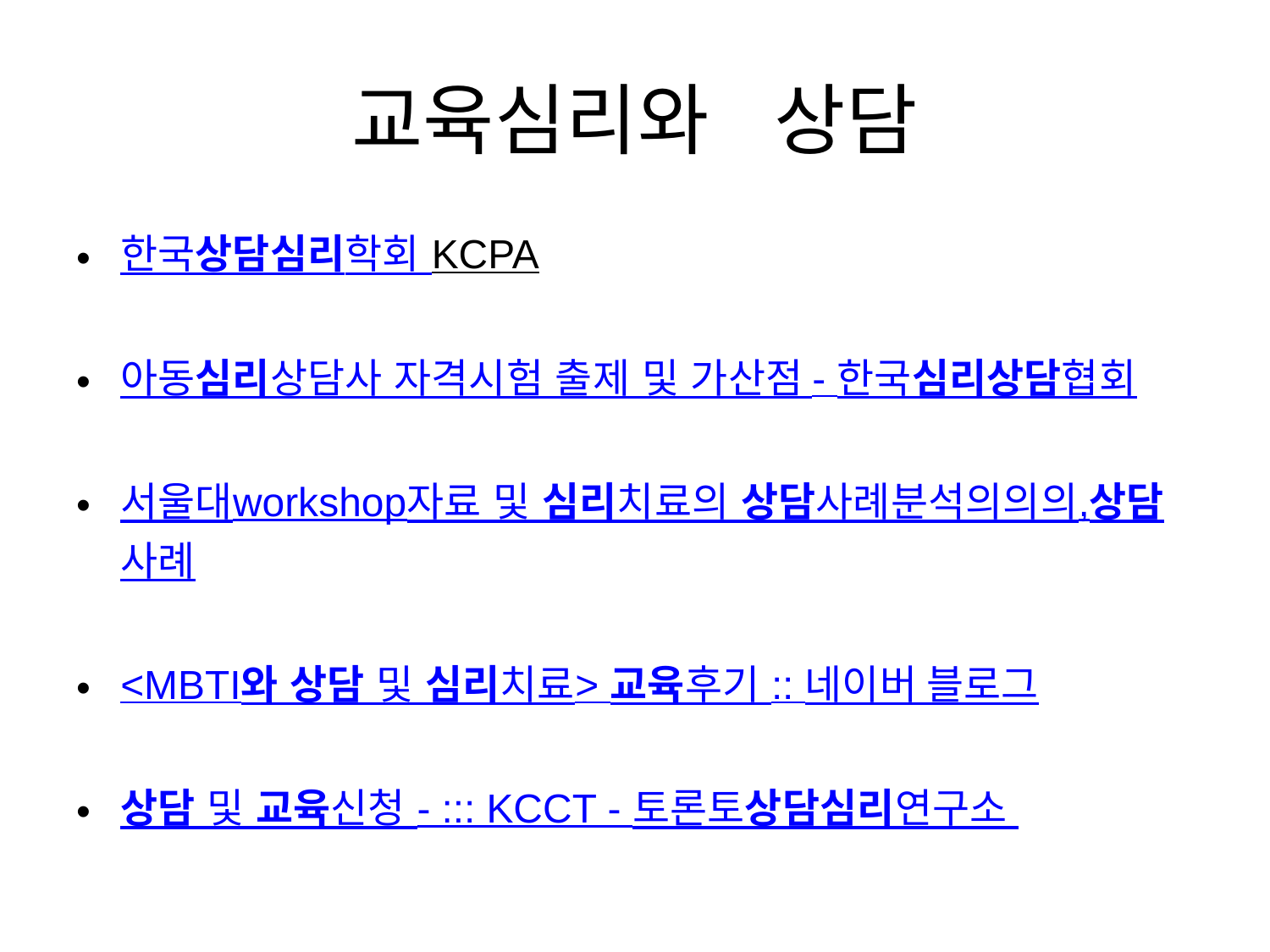

# 교육심리와   상담
한국상담심리학회 KCPA

아동심리상담사 자격시험 출제 및 가산점 - 한국심리상담협회

서울대workshop자료 및 심리치료의 상담사례분석의의의,상담사례

<MBTI와 상담 및 심리치료> 교육후기 :: 네이버 블로그

상담 및 교육신청 - ::: KCCT - 토론토상담심리연구소